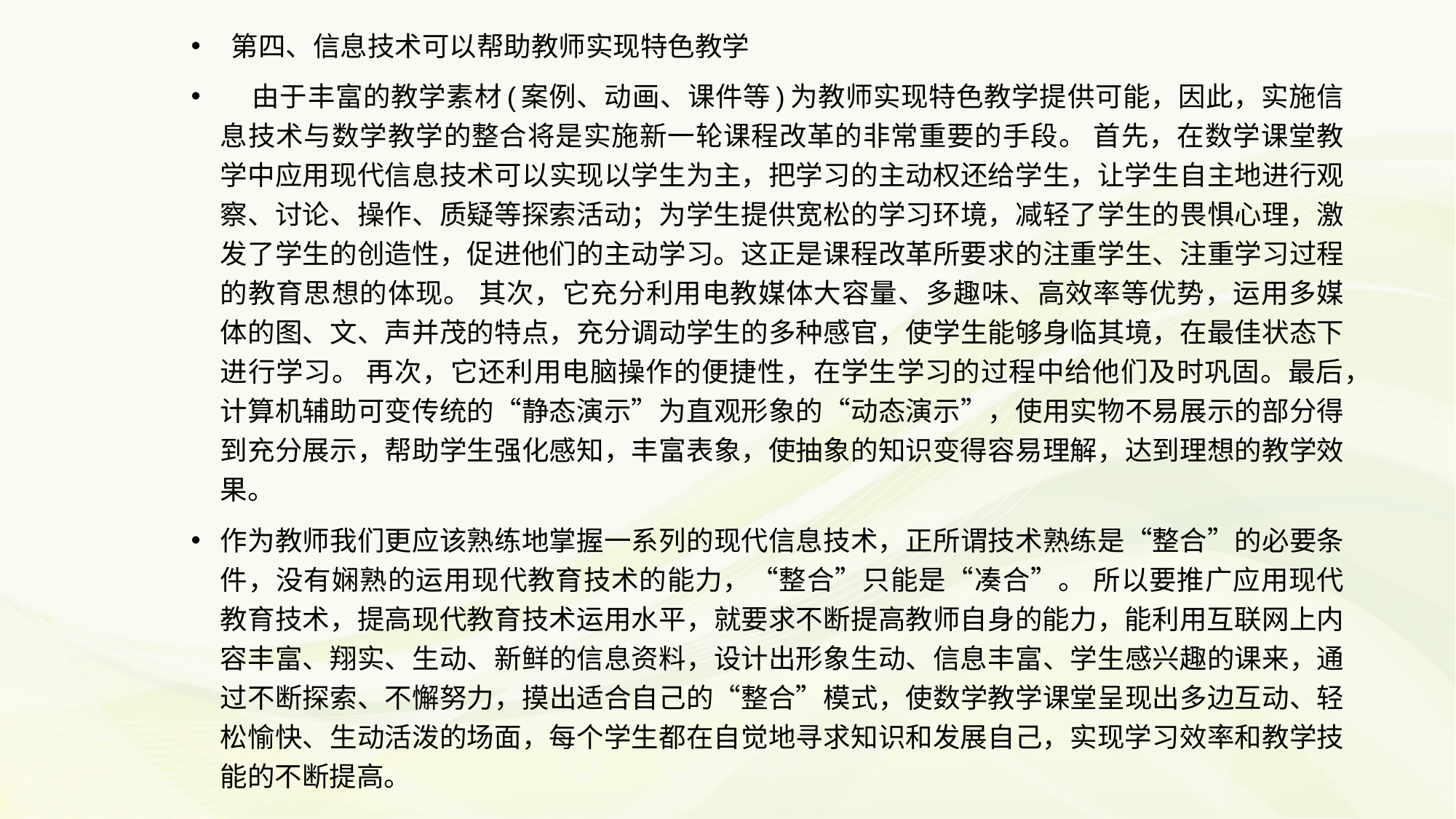

第四、信息技术可以帮助教师实现特色教学
    由于丰富的教学素材(案例、动画、课件等)为教师实现特色教学提供可能，因此，实施信息技术与数学教学的整合将是实施新一轮课程改革的非常重要的手段。 首先，在数学课堂教学中应用现代信息技术可以实现以学生为主，把学习的主动权还给学生，让学生自主地进行观察、讨论、操作、质疑等探索活动；为学生提供宽松的学习环境，减轻了学生的畏惧心理，激发了学生的创造性，促进他们的主动学习。这正是课程改革所要求的注重学生、注重学习过程的教育思想的体现。 其次，它充分利用电教媒体大容量、多趣味、高效率等优势，运用多媒体的图、文、声并茂的特点，充分调动学生的多种感官，使学生能够身临其境，在最佳状态下进行学习。 再次，它还利用电脑操作的便捷性，在学生学习的过程中给他们及时巩固。最后，计算机辅助可变传统的“静态演示”为直观形象的“动态演示”，使用实物不易展示的部分得到充分展示，帮助学生强化感知，丰富表象，使抽象的知识变得容易理解，达到理想的教学效果。
作为教师我们更应该熟练地掌握一系列的现代信息技术，正所谓技术熟练是“整合”的必要条件，没有娴熟的运用现代教育技术的能力，“整合”只能是“凑合”。 所以要推广应用现代教育技术，提高现代教育技术运用水平，就要求不断提高教师自身的能力，能利用互联网上内容丰富、翔实、生动、新鲜的信息资料，设计出形象生动、信息丰富、学生感兴趣的课来，通过不断探索、不懈努力，摸出适合自己的“整合”模式，使数学教学课堂呈现出多边互动、轻松愉快、生动活泼的场面，每个学生都在自觉地寻求知识和发展自己，实现学习效率和教学技能的不断提高。